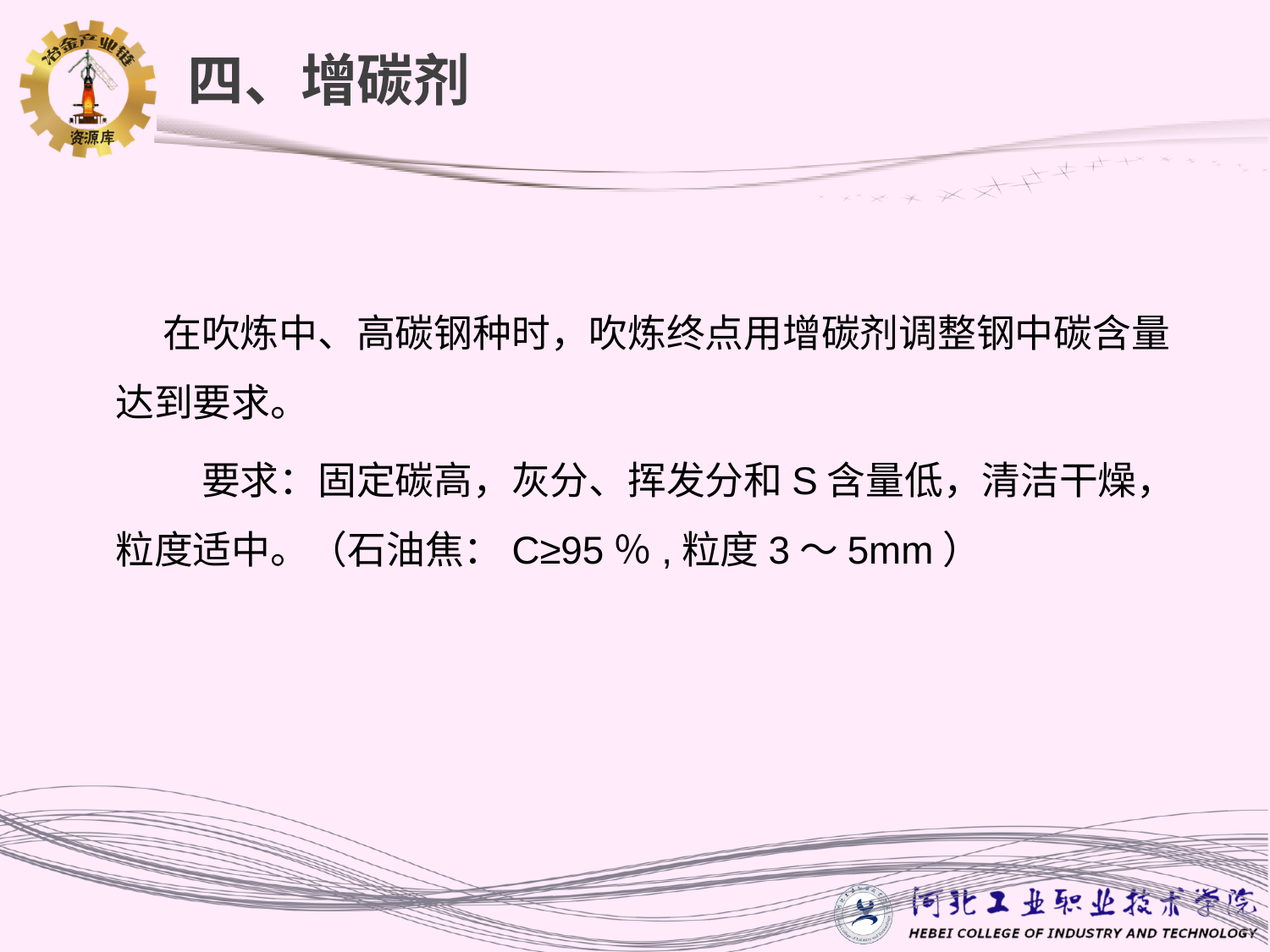

四、增碳剂
在吹炼中、高碳钢种时，吹炼终点用增碳剂调整钢中碳含量达到要求。
　要求：固定碳高，灰分、挥发分和S含量低，清洁干燥，粒度适中。（石油焦：C≥95％,粒度3～5mm）